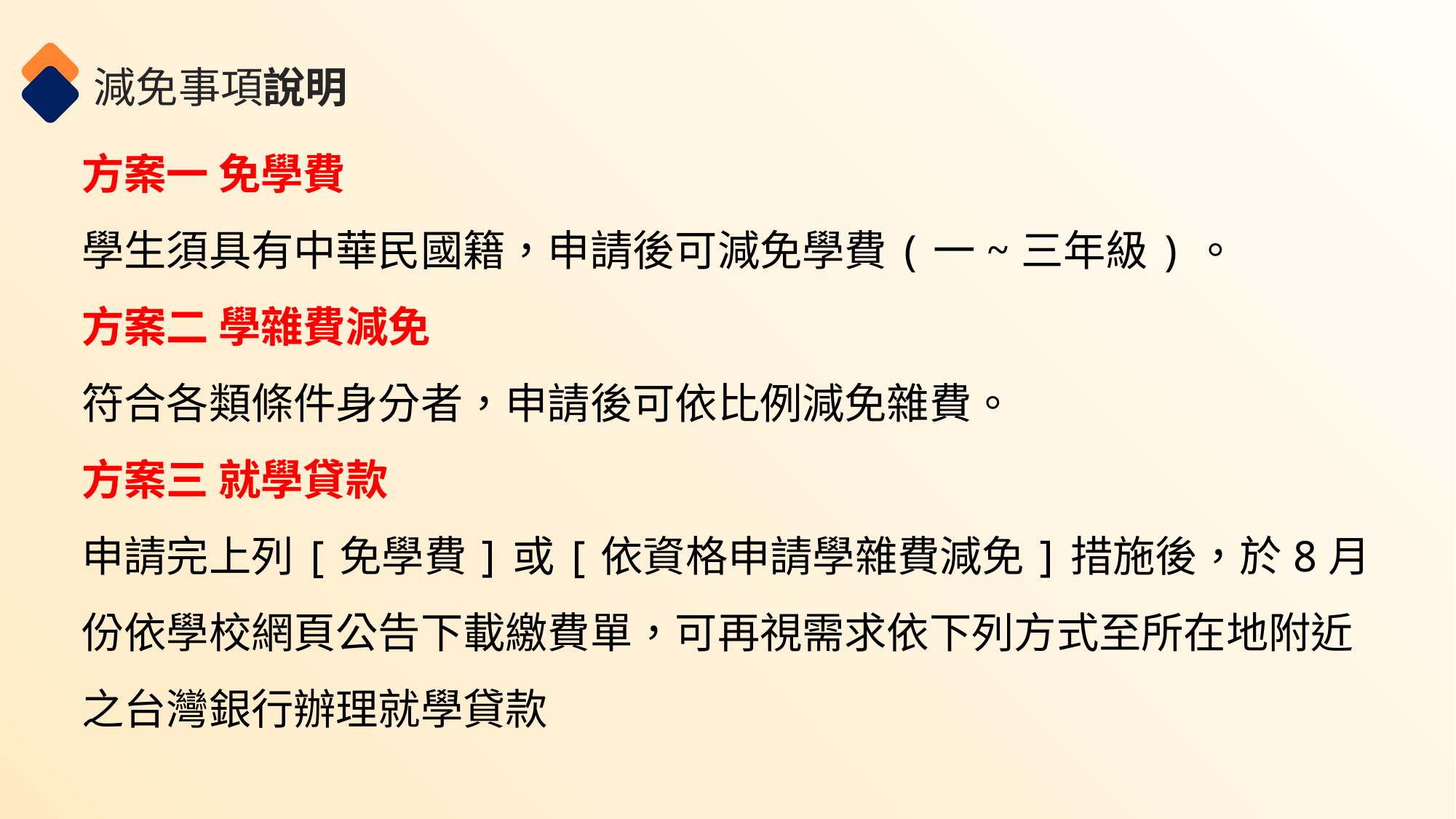

減免事項說明
方案一 免學費
學生須具有中華民國籍，申請後可減免學費(一~三年級)。
方案二 學雜費減免
符合各類條件身分者，申請後可依比例減免雜費。
方案三 就學貸款
申請完上列[免學費]或[依資格申請學雜費減免]措施後，於8月份依學校網頁公告下載繳費單，可再視需求依下列方式至所在地附近之台灣銀行辦理就學貸款